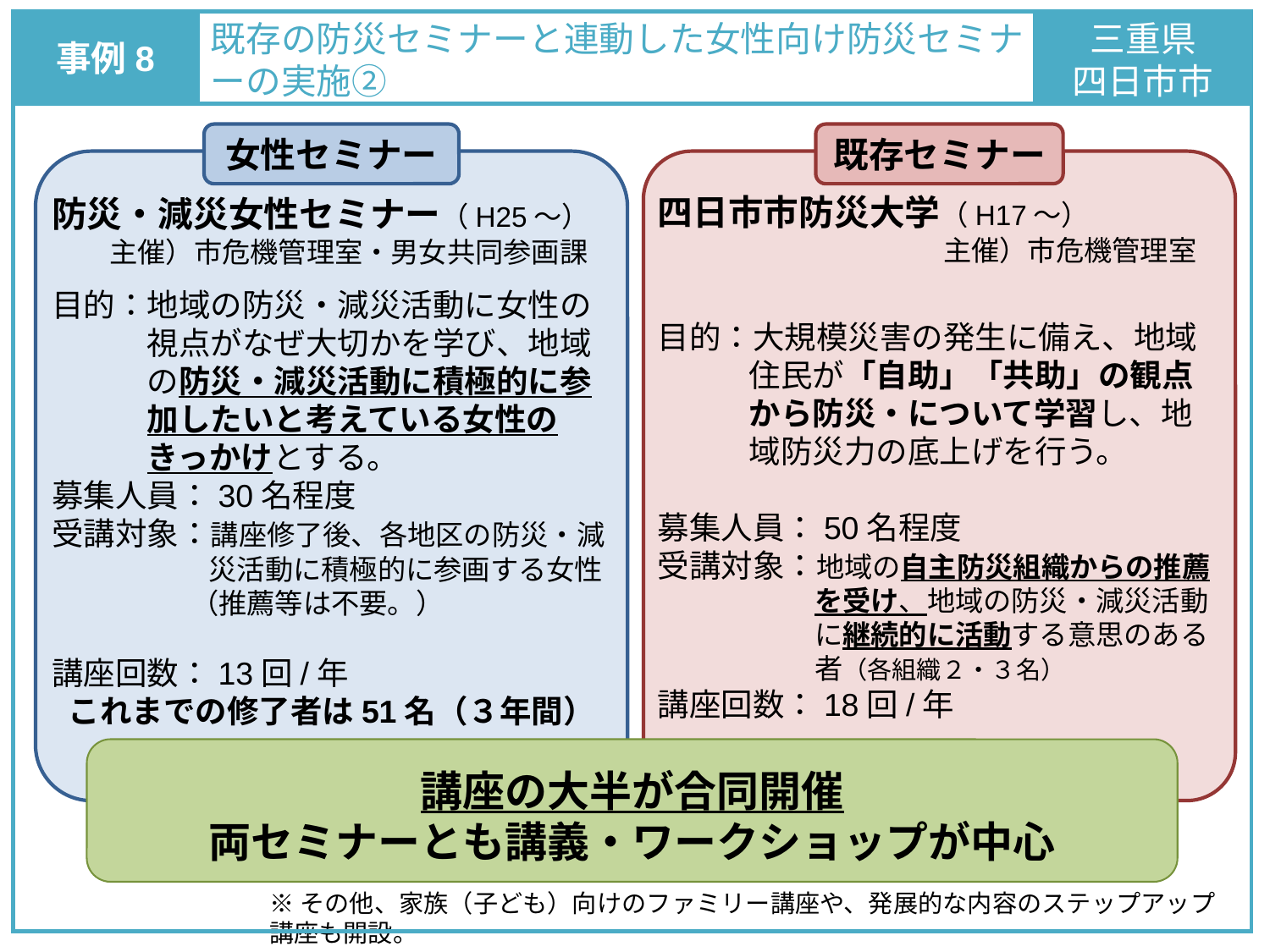

事例8

既存の防災セミナーと連動した女性向け防災セミナ
ーの実施②
三重県
四日市市
女性セミナー
既存セミナー
四日市市防災大学（H17～）
主催）市危機管理室

目的：大規模災害の発生に備え、地域住民が「自助」「共助」の観点から防災・について学習し、地域防災力の底上げを行う。

募集人員：50名程度
受講対象：地域の自主防災組織からの推薦を受け、地域の防災・減災活動に継続的に活動する意思のある者（各組織２・３名）
講座回数：18回/年
防災・減災女性セミナー（H25～）
主催）市危機管理室・男女共同参画課

目的：地域の防災・減災活動に女性の視点がなぜ大切かを学び、地域の防災・減災活動に積極的に参加したいと考えている女性のきっかけとする。
募集人員：30名程度
受講対象：講座修了後、各地区の防災・減災活動に積極的に参画する女性
　　（推薦等は不要。）

講座回数：13回/年
これまでの修了者は51名（３年間）

講座の大半が合同開催
両セミナーとも講義・ワークショップが中心
※その他、家族（子ども）向けのファミリー講座や、発展的な内容のステップアップ講座も開設。